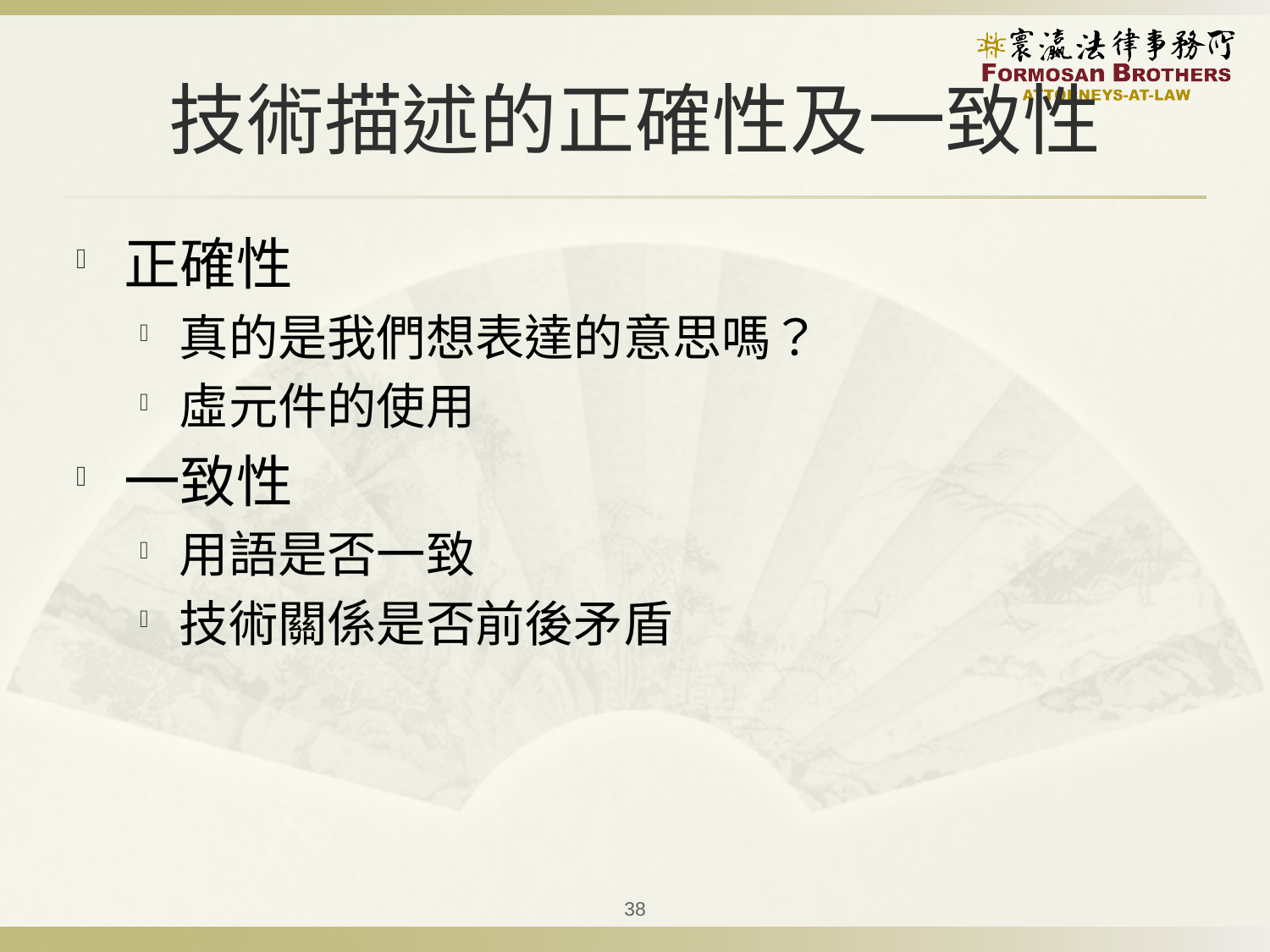

# 技術描述的正確性及一致性
正確性
真的是我們想表達的意思嗎？
虛元件的使用
一致性
用語是否一致
技術關係是否前後矛盾
38